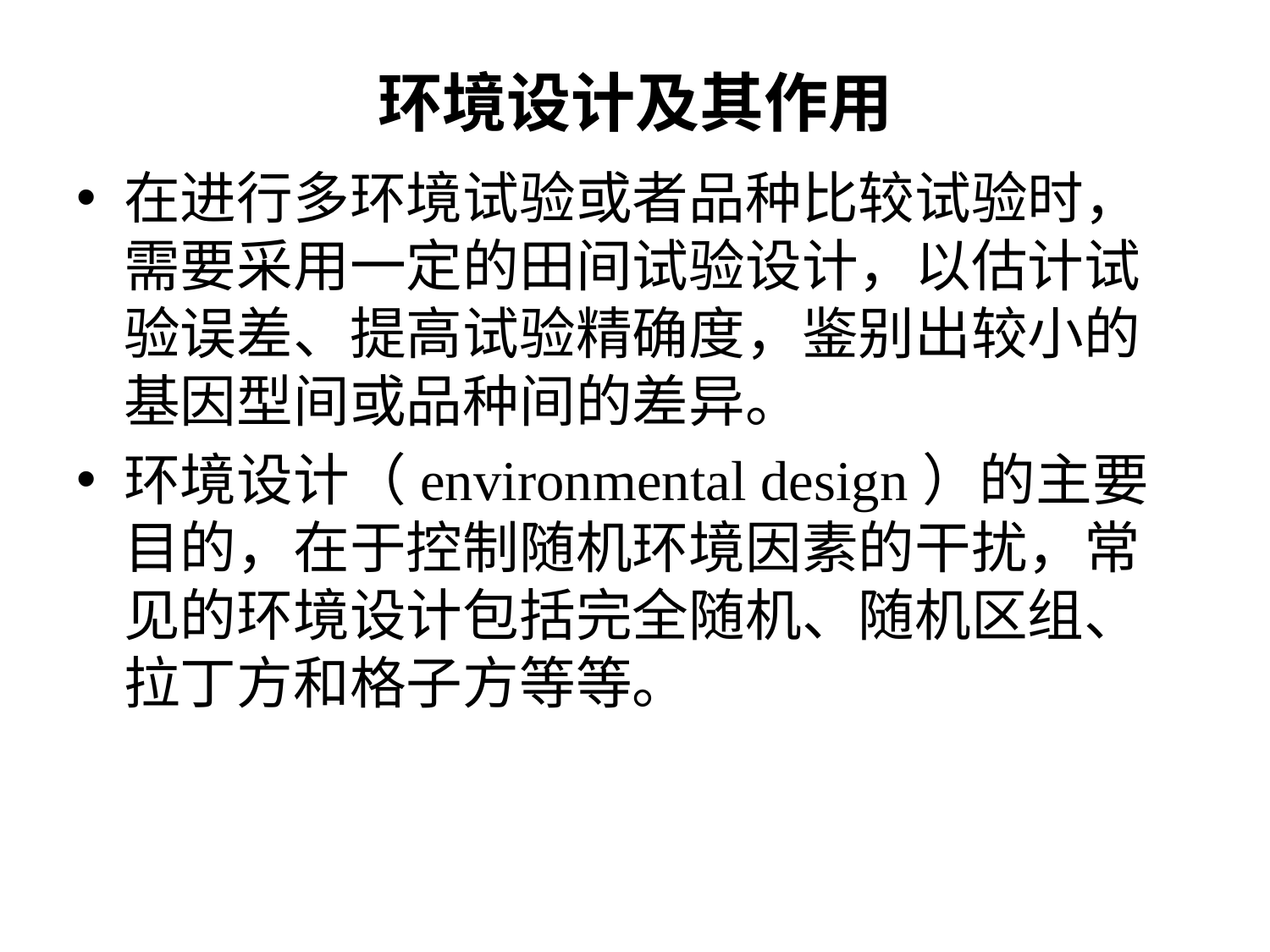

# 环境设计及其作用
在进行多环境试验或者品种比较试验时，需要采用一定的田间试验设计，以估计试验误差、提高试验精确度，鉴别出较小的基因型间或品种间的差异。
环境设计（environmental design）的主要目的，在于控制随机环境因素的干扰，常见的环境设计包括完全随机、随机区组、拉丁方和格子方等等。